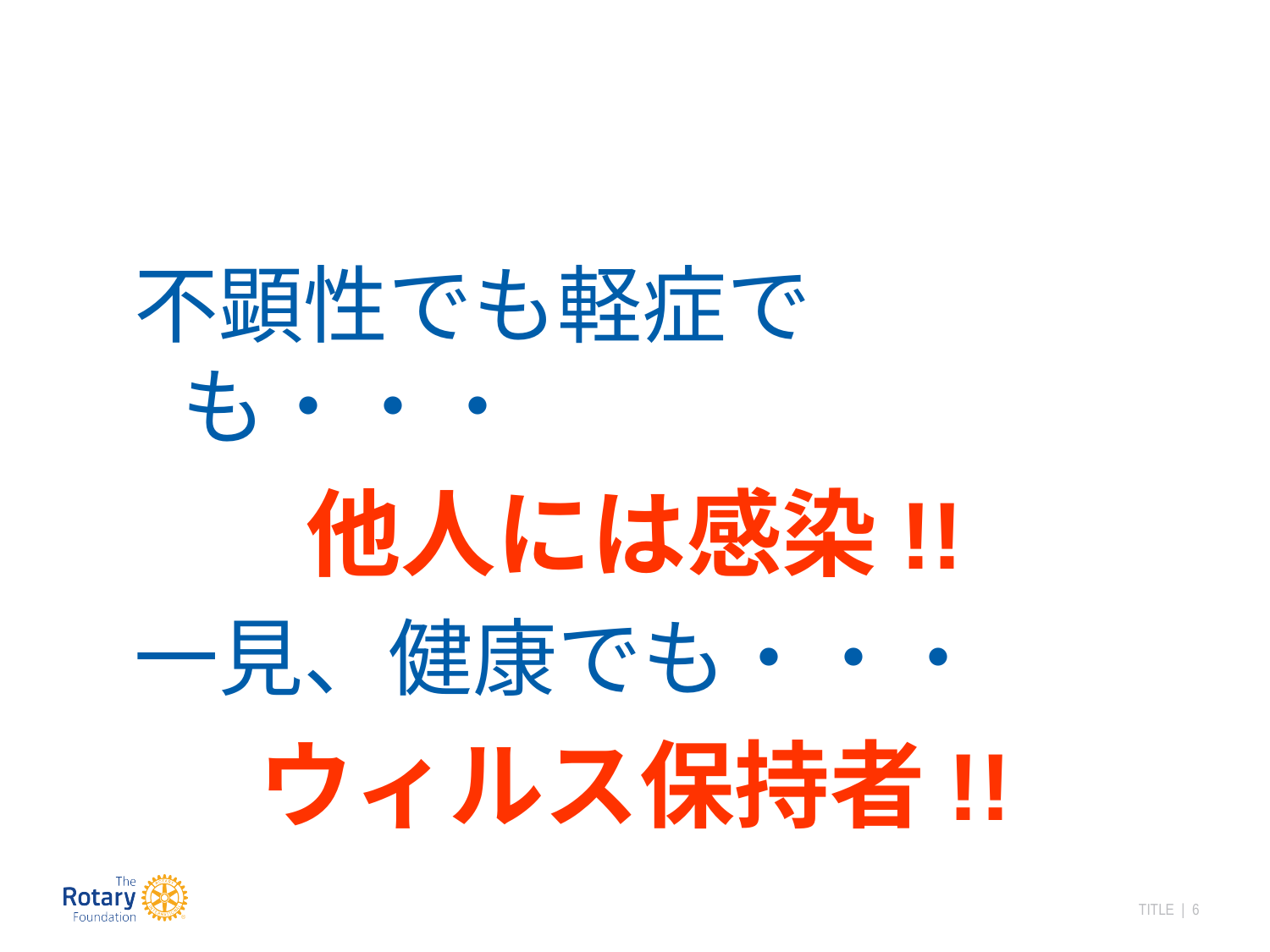

不顕性でも軽症でも・・・
他人には感染!!
一見、健康でも・・・
ウィルス保持者!!